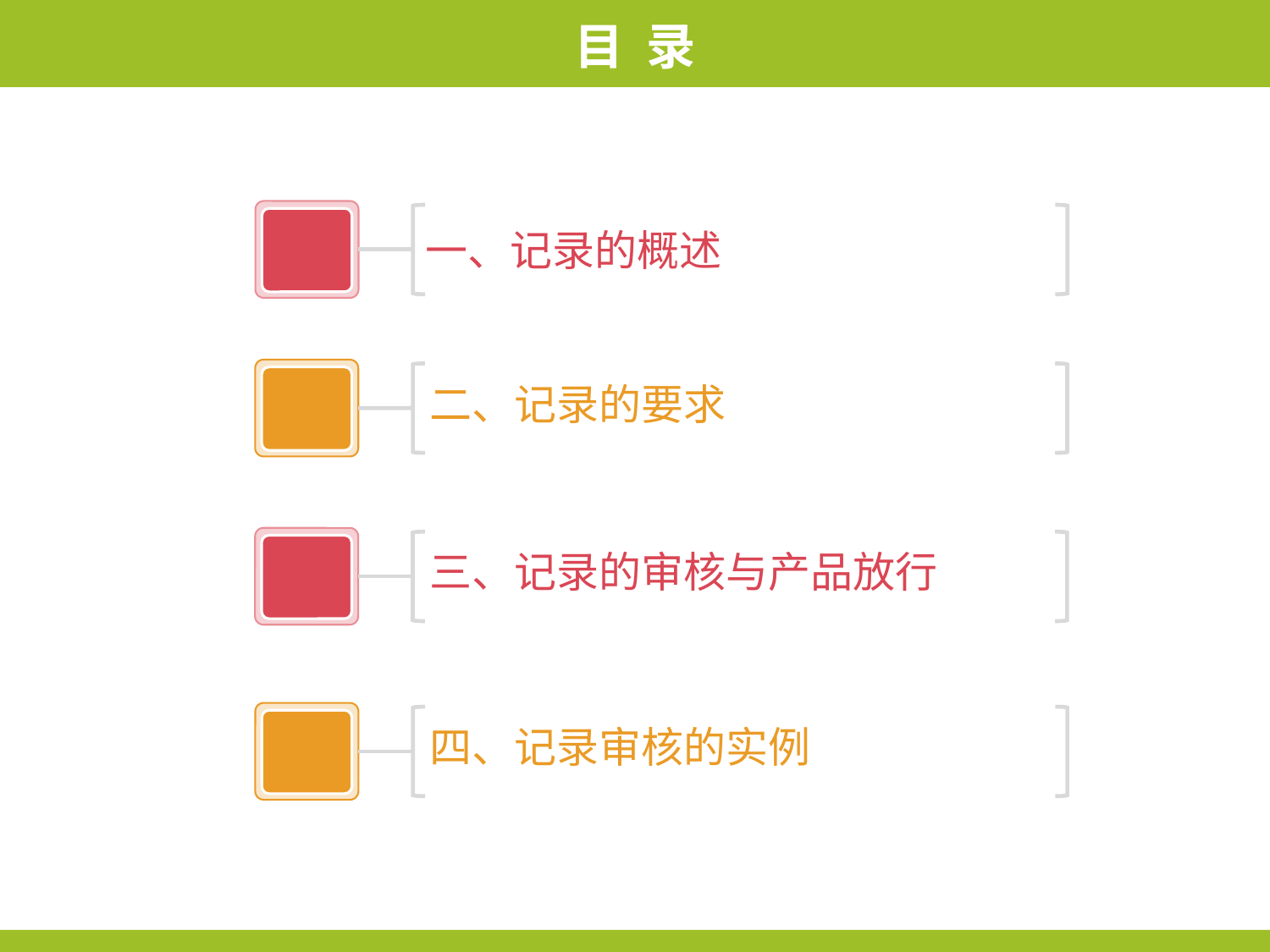

# 目  录

一、记录的概述

二、记录的要求

三、记录的审核与产品放行

四、记录审核的实例